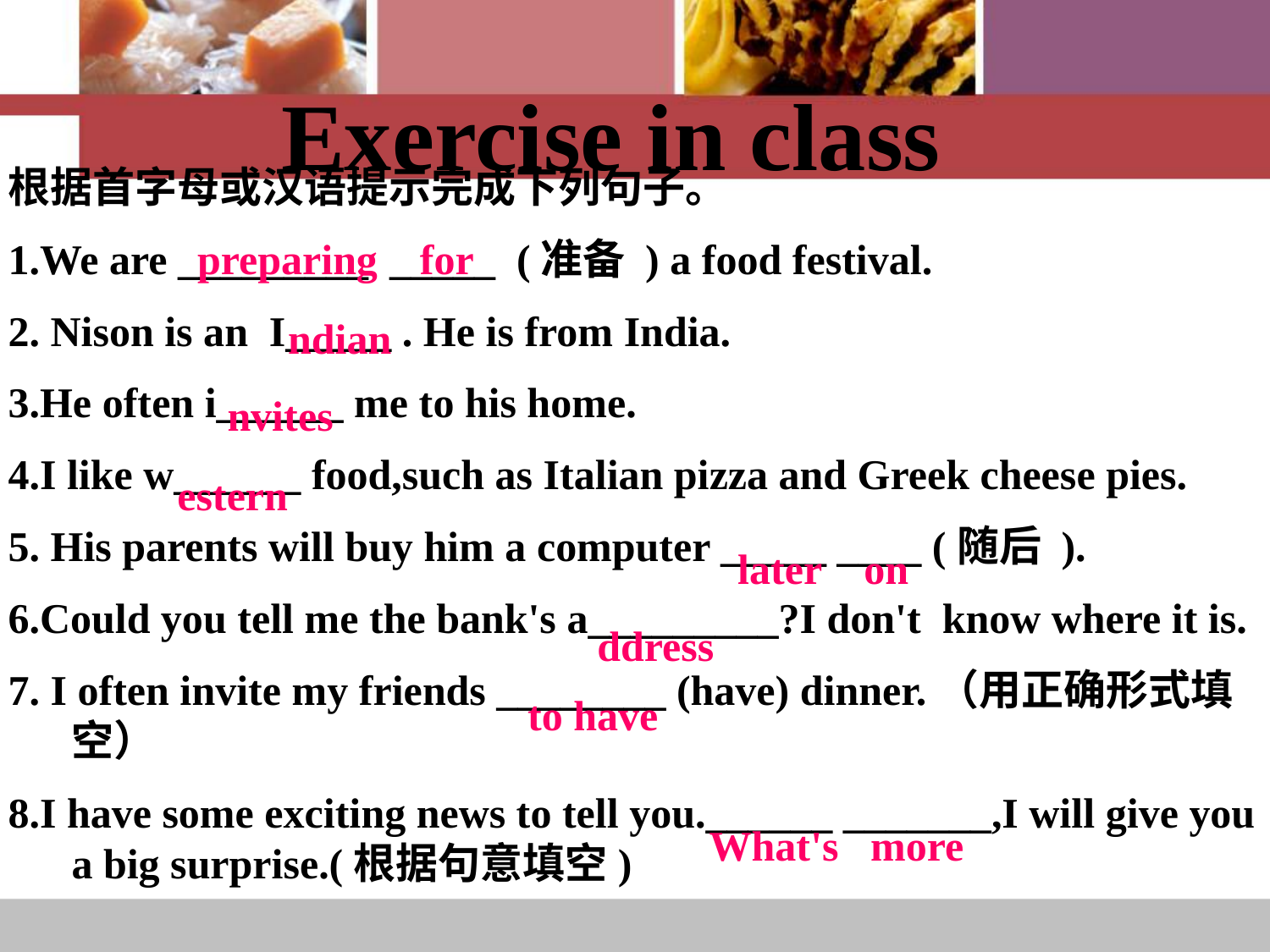

Exercise in class
根据首字母或汉语提示完成下列句子。
1.We are _________  _____  (准备 ) a food festival.
2. Nison is an  I_____ . He is from India.
3.He often i______ me to his home.
4.I like w______ food,such as Italian pizza and Greek cheese pies.
5. His parents will buy him a computer _____ ____ (随后 ).
6.Could you tell me the bank's a_________?I don't  know where it is.
7. I often invite my friends ________ (have) dinner.（用正确形式填空）
8.I have some exciting news to tell you.______ _______,I will give you a big surprise.(根据句意填空)
preparing    for
 ndian
nvites
estern
later    on
ddress
to have
What's   more